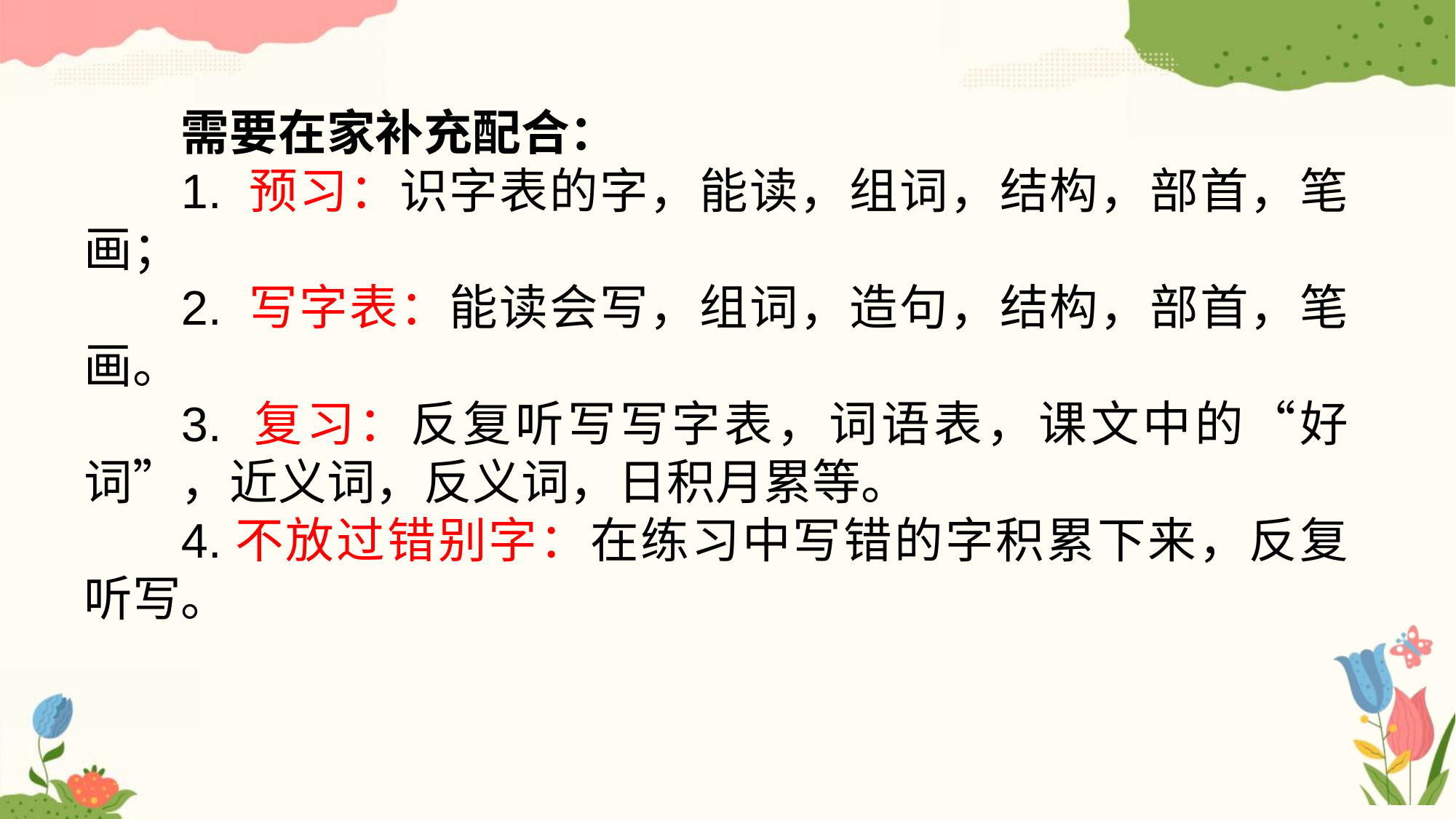

需要在家补充配合：
1. 预习：识字表的字，能读，组词，结构，部首，笔画；
2. 写字表：能读会写，组词，造句，结构，部首，笔画。
3. 复习：反复听写写字表，词语表，课文中的“好词”，近义词，反义词，日积月累等。
4.不放过错别字：在练习中写错的字积累下来，反复听写。